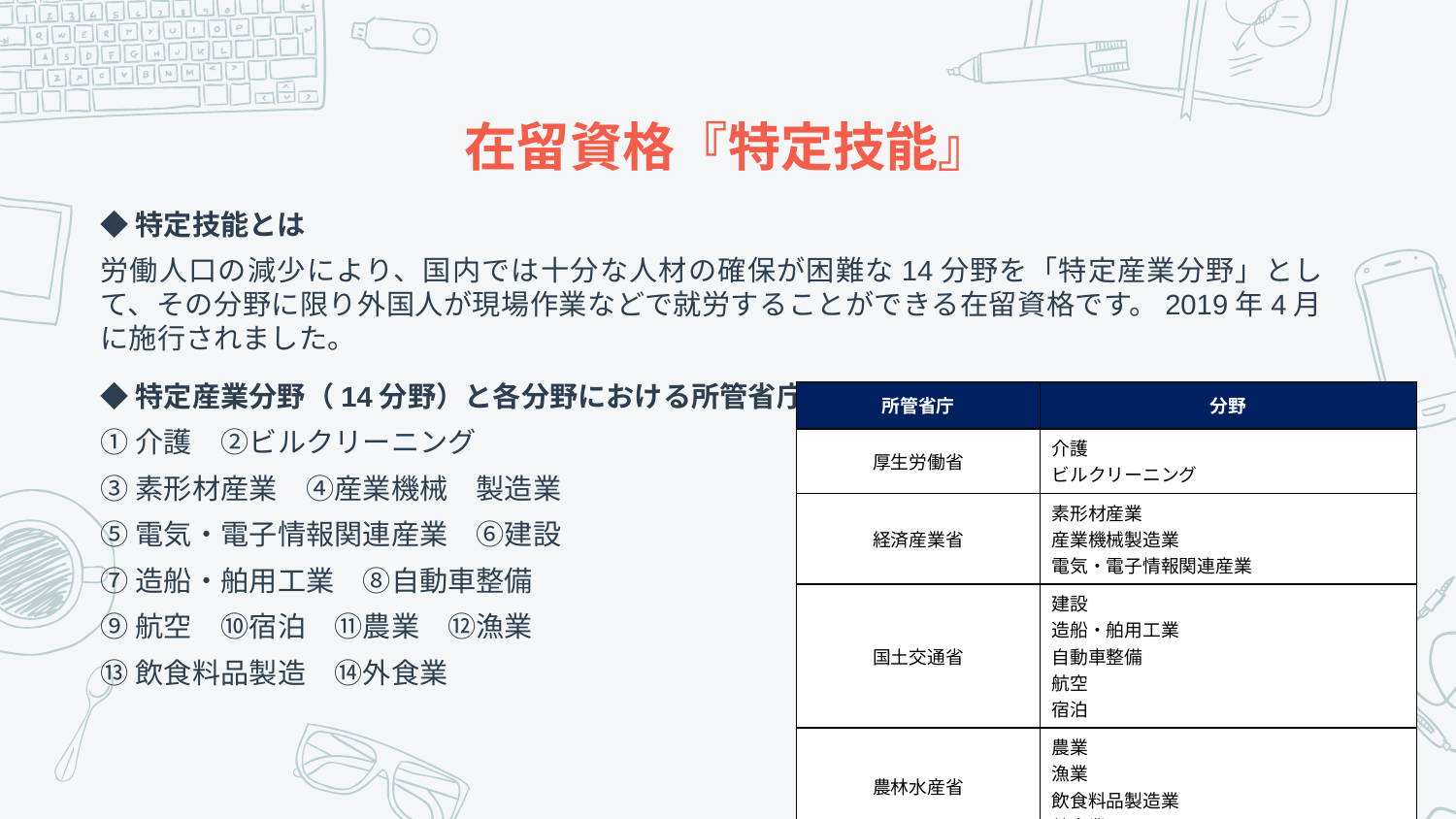

# 在留資格『特定技能』
◆特定技能とは
労働人口の減少により、国内では十分な人材の確保が困難な14分野を「特定産業分野」として、その分野に限り外国人が現場作業などで就労することができる在留資格です。2019年4月に施行されました。
◆特定産業分野（14分野）と各分野における所管省庁
①介護　②ビルクリーニング
③素形材産業　④産業機械　製造業
⑤電気・電子情報関連産業　⑥建設
⑦造船・舶用工業　⑧自動車整備
⑨航空　⑩宿泊　⑪農業　⑫漁業
⑬飲食料品製造　⑭外食業

| 所管省庁 | 分野 |
| --- | --- |
| 厚生労働省 | 介護 ビルクリーニング |
| 経済産業省 | 素形材産業 産業機械製造業 電気・電子情報関連産業 |
| 国土交通省 | 建設 造船・舶用工業 自動車整備 航空 宿泊 |
| 農林水産省 | 農業 漁業 飲食料品製造業 外食業 |